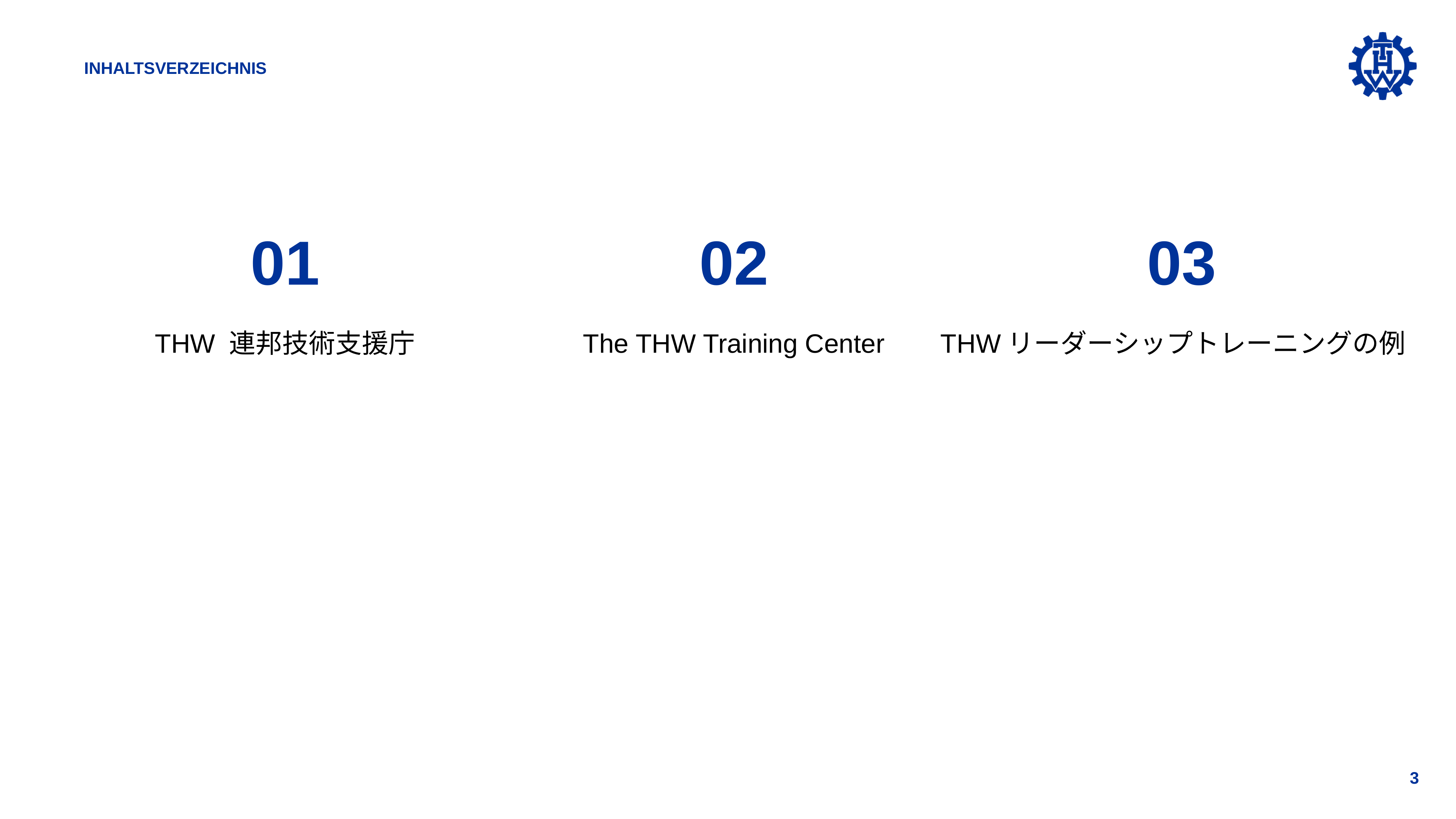

Inhaltsverzeichnis
01
02
03
THW 連邦技術支援庁
The THW Training Center
THWリーダーシップトレーニングの例